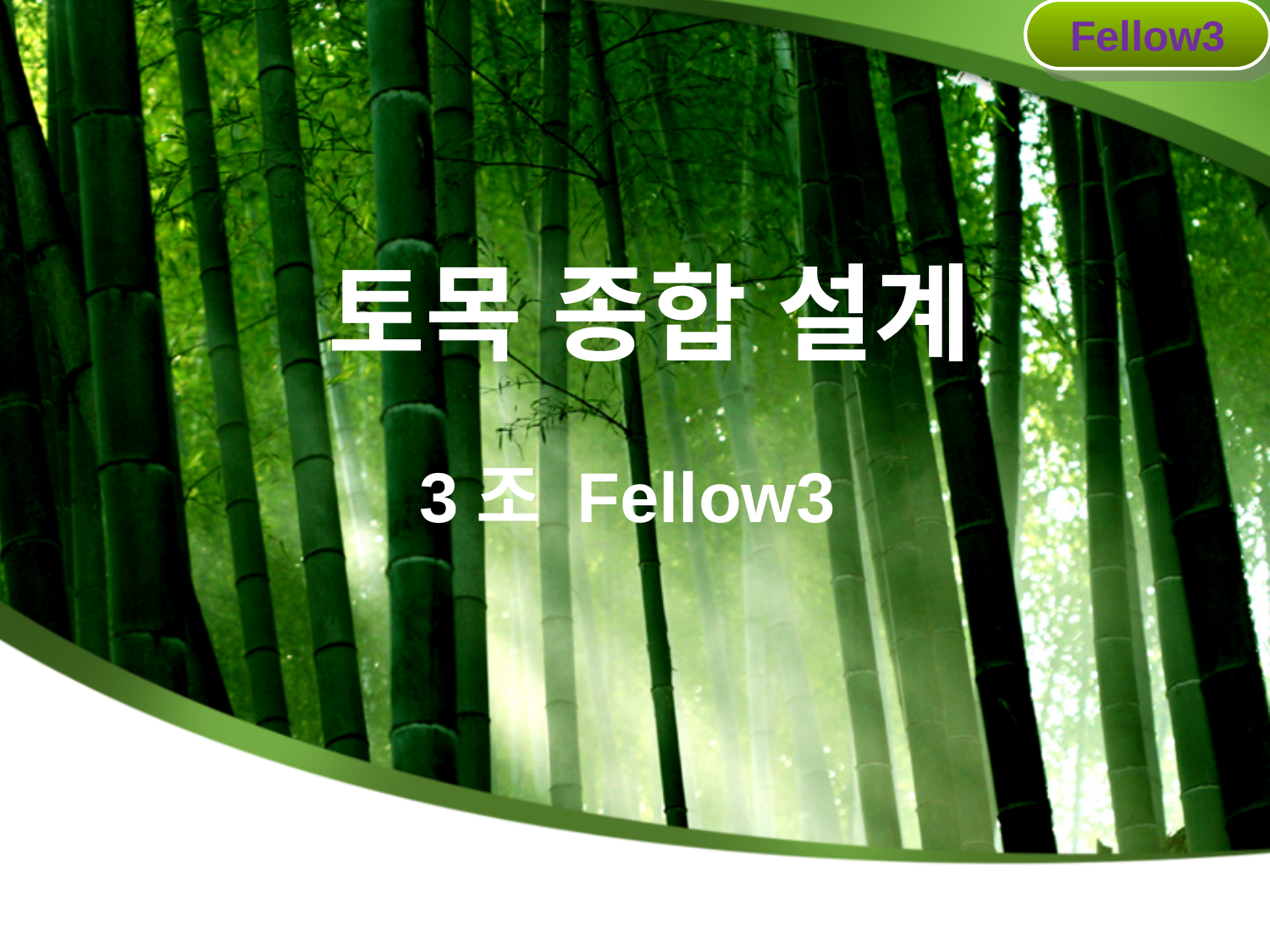

Fellow3
# 토목 종합 설계
3조 Fellow3